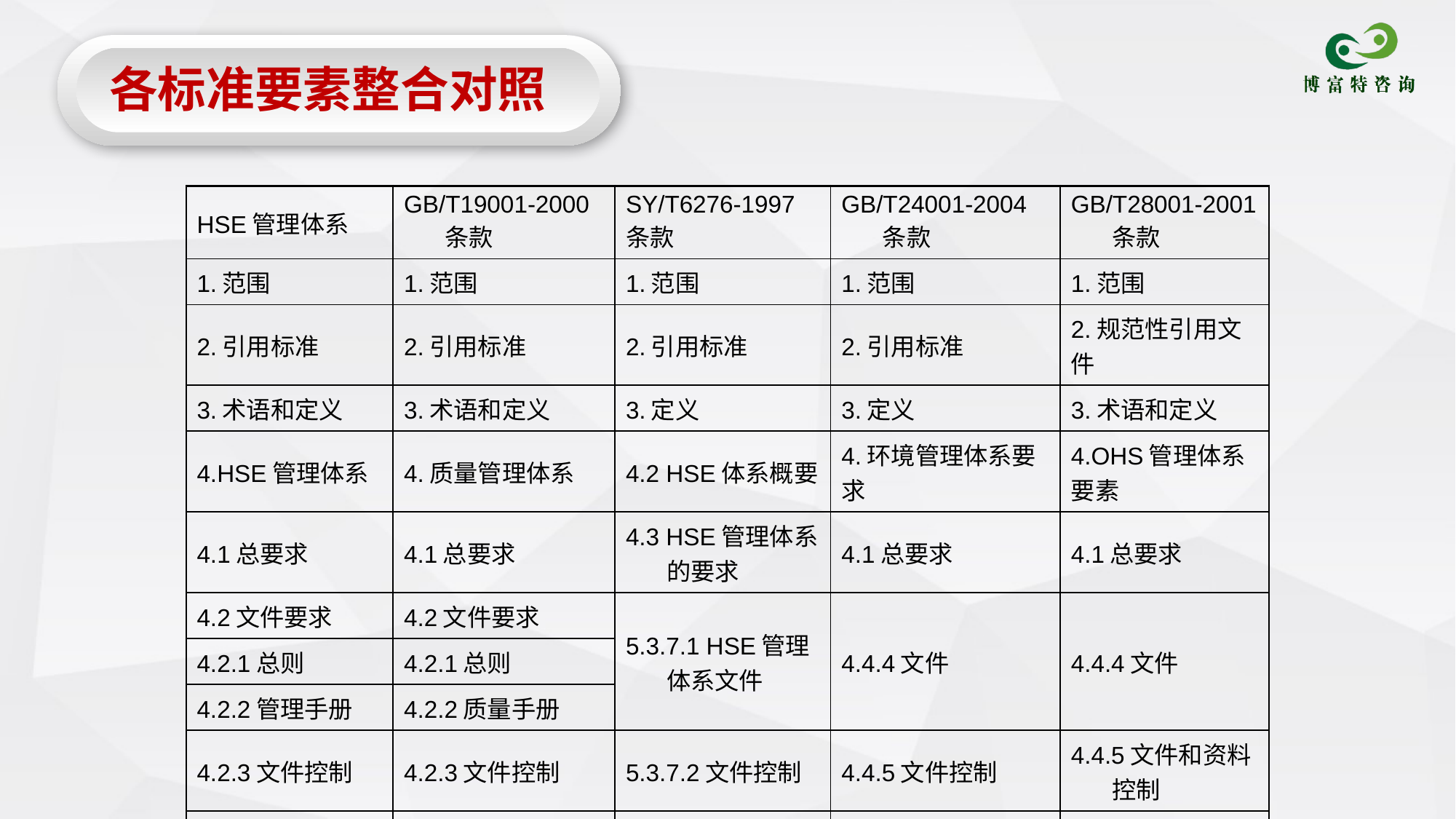

# 各标准要素整合对照
| HSE管理体系 | GB/T19001-2000条款 | SY/T6276-1997 条款 | GB/T24001-2004条款 | GB/T28001-2001条款 |
| --- | --- | --- | --- | --- |
| 1.范围 | 1.范围 | 1.范围 | 1.范围 | 1.范围 |
| 2.引用标准 | 2.引用标准 | 2.引用标准 | 2.引用标准 | 2.规范性引用文件 |
| 3.术语和定义 | 3.术语和定义 | 3.定义 | 3.定义 | 3.术语和定义 |
| 4.HSE管理体系 | 4.质量管理体系 | 4.2 HSE体系概要 | 4.环境管理体系要求 | 4.OHS管理体系要素 |
| 4.1总要求 | 4.1总要求 | 4.3 HSE管理体系的要求 | 4.1总要求 | 4.1总要求 |
| 4.2文件要求 | 4.2文件要求 | 5.3.7.1 HSE管理体系文件 | 4.4.4文件 | 4.4.4文件 |
| 4.2.1总则 | 4.2.1总则 |  |  |  |
| 4.2.2管理手册 | 4.2.2质量手册 |  |  |  |
| 4.2.3文件控制 | 4.2.3文件控制 | 5.3.7.2文件控制 | 4.4.5文件控制 | 4.4.5文件和资料控制 |
| 4.2.4记录控制 | 4.2.4记录控制 | 5.6.3记录 | 4.5.4记录 | 4.5.3记录和记录管理 |